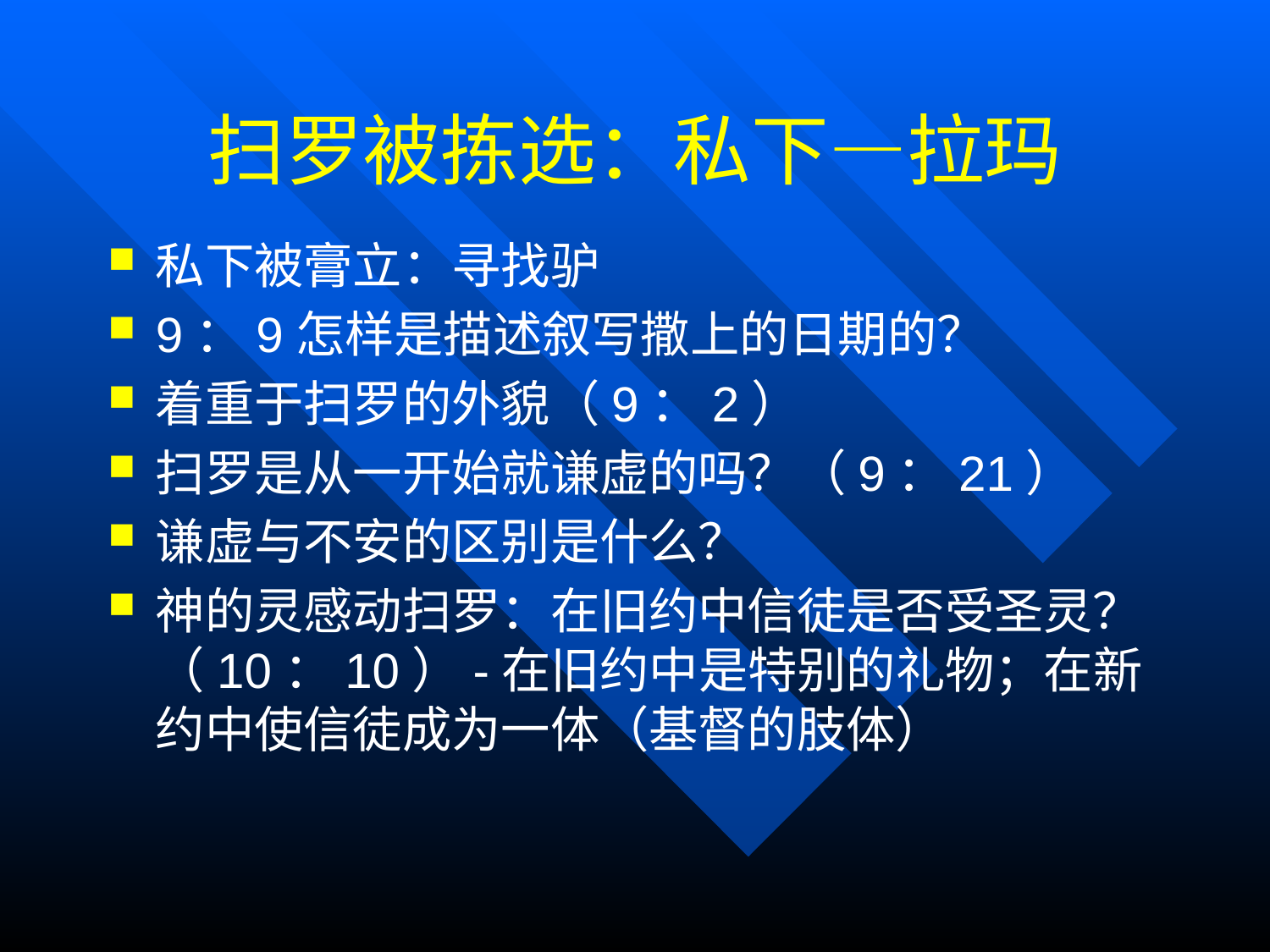

# 扫罗被拣选：私下—拉玛
私下被膏立：寻找驴
9：9怎样是描述叙写撒上的日期的？
着重于扫罗的外貌（9：2）
扫罗是从一开始就谦虚的吗？（9：21）
谦虚与不安的区别是什么？
神的灵感动扫罗：在旧约中信徒是否受圣灵？（10：10）-在旧约中是特别的礼物；在新约中使信徒成为一体（基督的肢体）